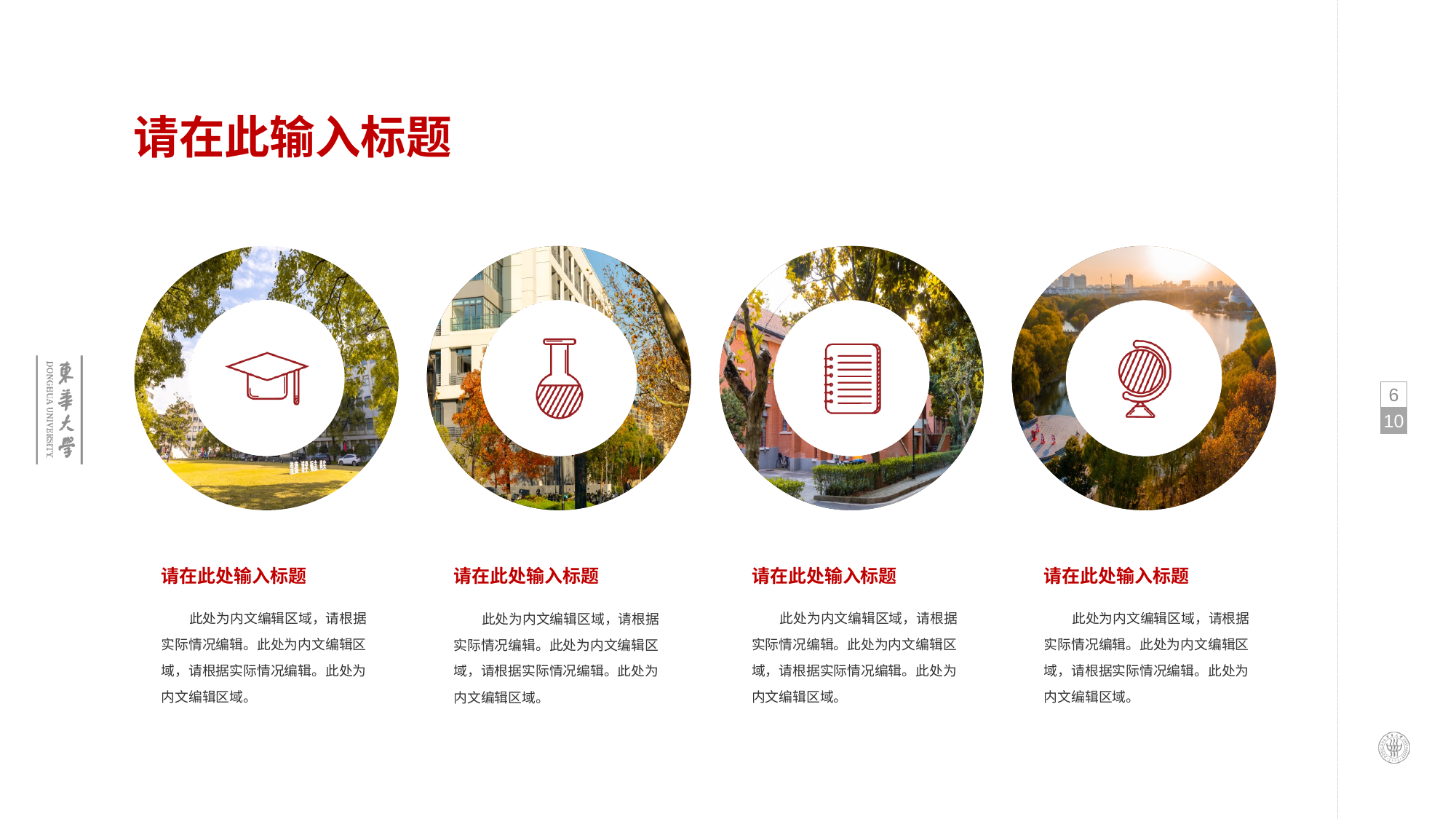

请在此输入标题

请在此处输入标题
请在此处输入标题
请在此处输入标题
请在此处输入标题
此处为内文编辑区域，请根据实际情况编辑。此处为内文编辑区域，请根据实际情况编辑。此处为内文编辑区域。
此处为内文编辑区域，请根据实际情况编辑。此处为内文编辑区域，请根据实际情况编辑。此处为内文编辑区域。
此处为内文编辑区域，请根据实际情况编辑。此处为内文编辑区域，请根据实际情况编辑。此处为内文编辑区域。
此处为内文编辑区域，请根据实际情况编辑。此处为内文编辑区域，请根据实际情况编辑。此处为内文编辑区域。